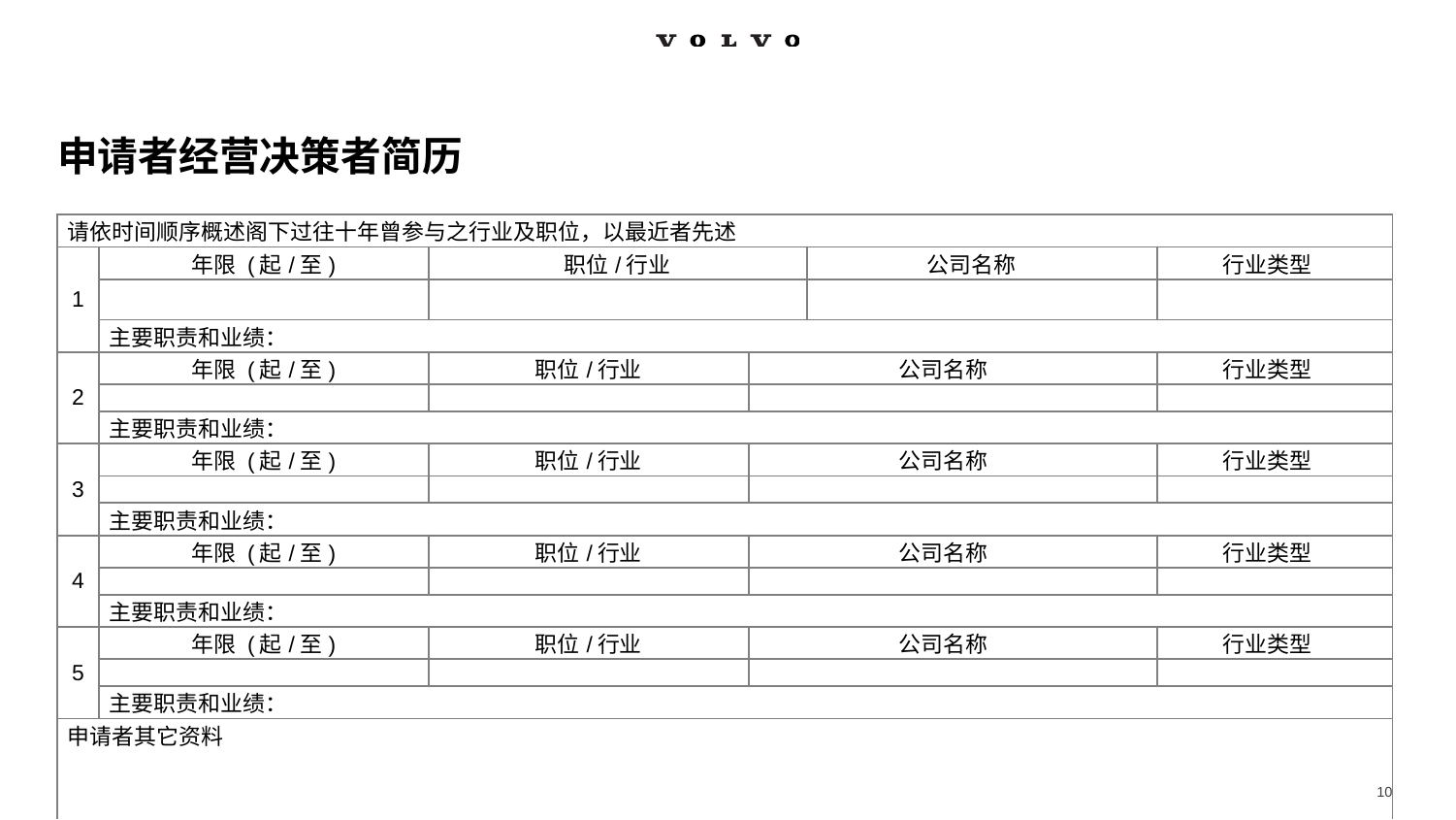

# 申请者经营决策者简历
| 请依时间顺序概述阁下过往十年曾参与之行业及职位，以最近者先述 |  |  |  |  |  |
| --- | --- | --- | --- | --- | --- |
| 1 | 年限 (起/至) | 职位/行业 |  | 公司名称 | 行业类型 |
|  |  |  |  |  |  |
|  | 主要职责和业绩： |  |  |  |  |
| 2 | 年限 (起/至) | 职位/行业 | 公司名称 |  | 行业类型 |
|  |  |  |  |  |  |
|  | 主要职责和业绩： |  |  |  |  |
| 3 | 年限 (起/至) | 职位/行业 | 公司名称 |  | 行业类型 |
|  |  |  |  |  |  |
|  | 主要职责和业绩： |  |  |  |  |
| 4 | 年限 (起/至) | 职位/行业 | 公司名称 |  | 行业类型 |
|  |  |  |  |  |  |
|  | 主要职责和业绩： |  |  |  |  |
| 5 | 年限 (起/至) | 职位/行业 | 公司名称 |  | 行业类型 |
|  |  |  |  |  |  |
|  | 主要职责和业绩： |  |  |  |  |
| 申请者其它资料 |  |  |  |  |  |
10